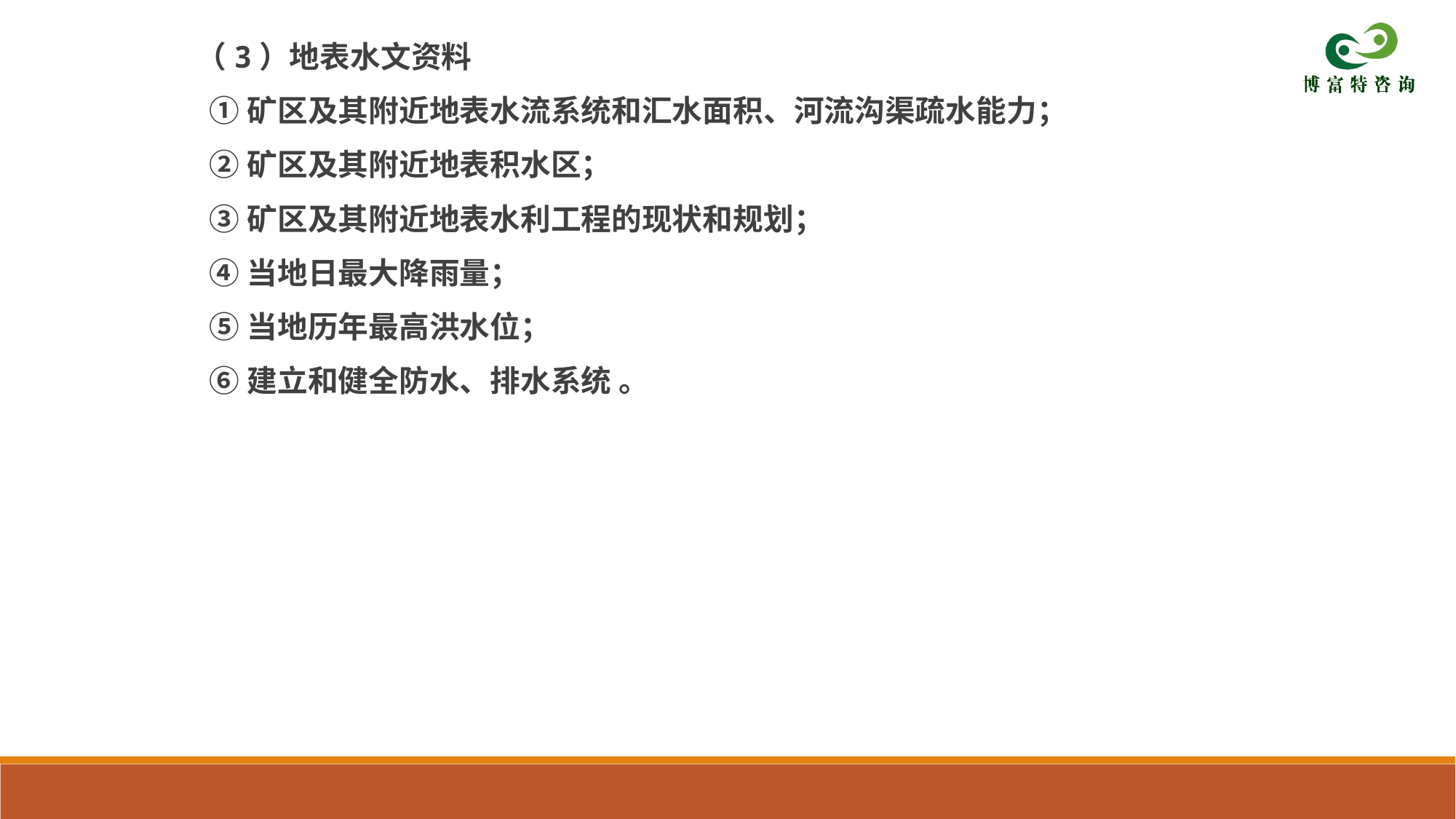

（3）地表水文资料
    ①矿区及其附近地表水流系统和汇水面积、河流沟渠疏水能力；
    ②矿区及其附近地表积水区；
    ③矿区及其附近地表水利工程的现状和规划；
    ④当地日最大降雨量；
    ⑤当地历年最高洪水位；
    ⑥建立和健全防水、排水系统 。